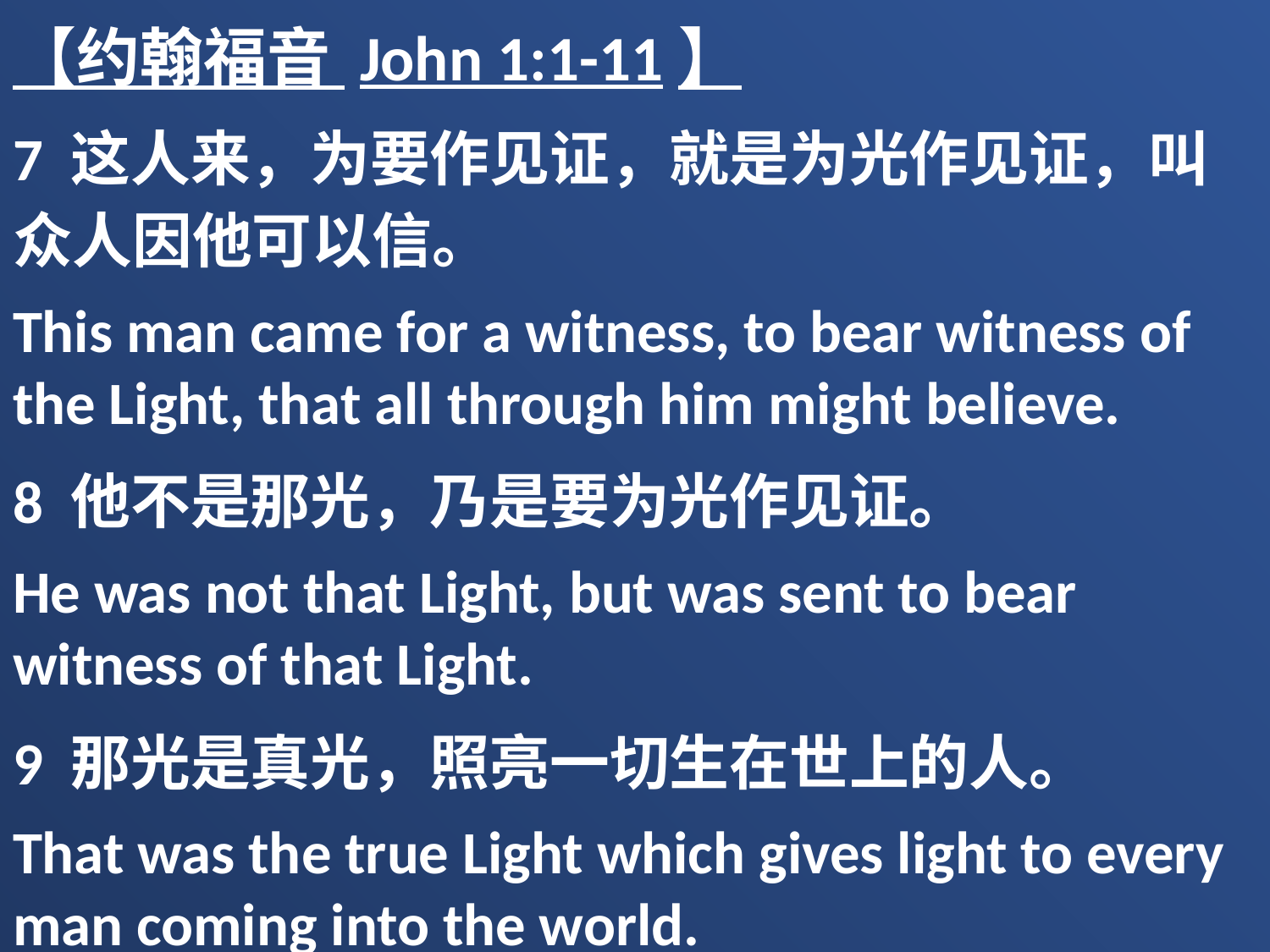

【约翰福音 John 1:1-11】
7 这人来，为要作见证，就是为光作见证，叫众人因他可以信。
This man came for a witness, to bear witness of the Light, that all through him might believe.
8 他不是那光，乃是要为光作见证。
He was not that Light, but was sent to bear witness of that Light.
9 那光是真光，照亮一切生在世上的人。
That was the true Light which gives light to every man coming into the world.